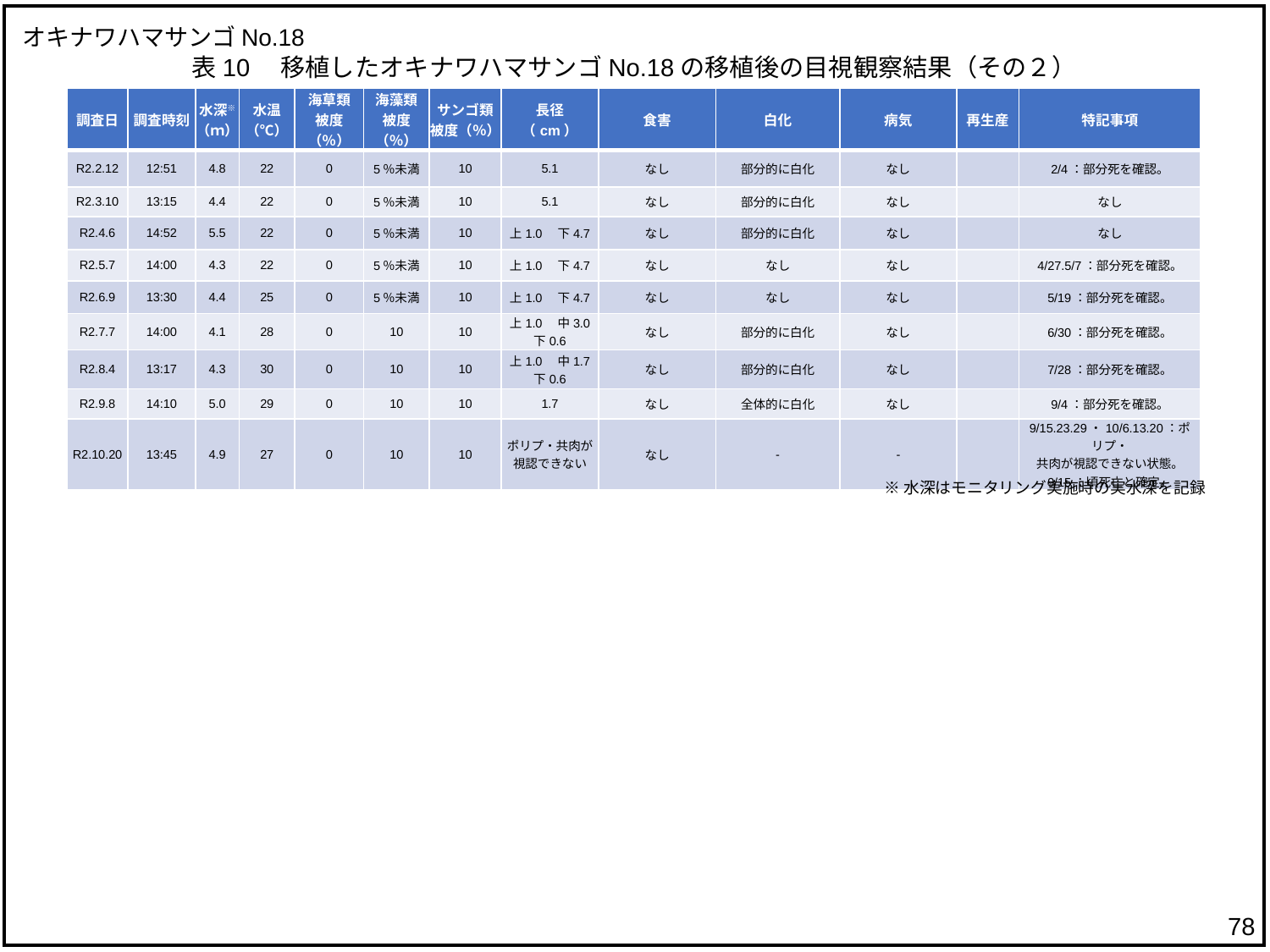

オキナワハマサンゴNo.18
表10　移植したオキナワハマサンゴNo.18の移植後の目視観察結果（その２）
| 調査日 | 調査時刻 | 水深※ （ｍ） | 水温 （℃） | 海草類 被度（％） | 海藻類 被度（％） | サンゴ類 被度（％） | 長径 （cm） | 食害 | 白化 | 病気 | 再生産 | 特記事項 |
| --- | --- | --- | --- | --- | --- | --- | --- | --- | --- | --- | --- | --- |
| R2.2.12 | 12:51 | 4.8 | 22 | 0 | 5％未満 | 10 | 5.1 | なし | 部分的に白化 | なし |  | 2/4：部分死を確認。 |
| R2.3.10 | 13:15 | 4.4 | 22 | 0 | 5％未満 | 10 | 5.1 | なし | 部分的に白化 | なし |  | なし |
| R2.4.6 | 14:52 | 5.5 | 22 | 0 | 5％未満 | 10 | 上1.0　下4.7 | なし | 部分的に白化 | なし |  | なし |
| R2.5.7 | 14:00 | 4.3 | 22 | 0 | 5％未満 | 10 | 上1.0　下4.7 | なし | なし | なし |  | 4/27.5/7：部分死を確認。 |
| R2.6.9 | 13:30 | 4.4 | 25 | 0 | 5％未満 | 10 | 上1.0　下4.7 | なし | なし | なし |  | 5/19：部分死を確認。 |
| R2.7.7 | 14:00 | 4.1 | 28 | 0 | 10 | 10 | 上1.0　中3.0 下0.6 | なし | 部分的に白化 | なし |  | 6/30：部分死を確認。 |
| R2.8.4 | 13:17 | 4.3 | 30 | 0 | 10 | 10 | 上1.0　中1.7 下0.6 | なし | 部分的に白化 | なし |  | 7/28：部分死を確認。 |
| R2.9.8 | 14:10 | 5.0 | 29 | 0 | 10 | 10 | 1.7 | なし | 全体的に白化 | なし |  | 9/4：部分死を確認。 |
| R2.10.20 | 13:45 | 4.9 | 27 | 0 | 10 | 10 | ポリプ・共肉が 視認できない | なし | - | - |  | 9/15.23.29・10/6.13.20：ポリプ・ 共肉が視認できない状態。 9/15：頃死亡と確定。 |
※水深はモニタリング実施時の実水深を記録
78